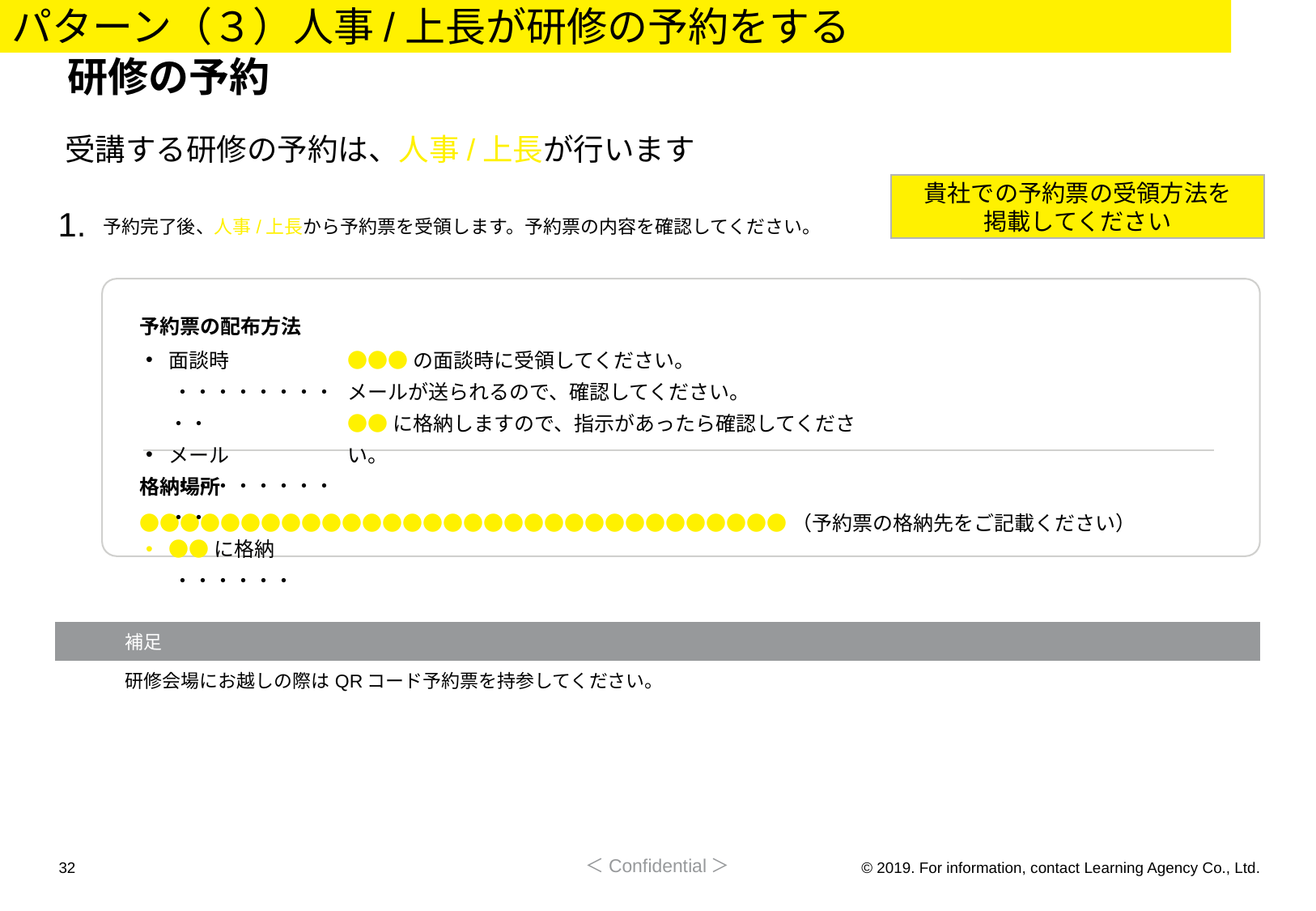

パターン（３）人事/上長が研修の予約をする
# 研修の予約
受講する研修の予約は、人事/上長が行います
貴社での予約票の受領方法を
掲載してください
1.
予約完了後、人事/上長から予約票を受領します。予約票の内容を確認してください。
予約票の配布方法

格納場所
●●●●●●●●●●●●●●●●●●●●●●●●●●●●●●●●（予約票の格納先をご記載ください）
面談時 ・・・・・・・・・・
メール ・・・・・・・・・・
●●に格納 ・・・・・・
●●●の面談時に受領してください。
メールが送られるので、確認してください。
●●に格納しますので、指示があったら確認してください。
|  | 補足 |
| --- | --- |
|  | 研修会場にお越しの際はQRコード予約票を持参してください。 |